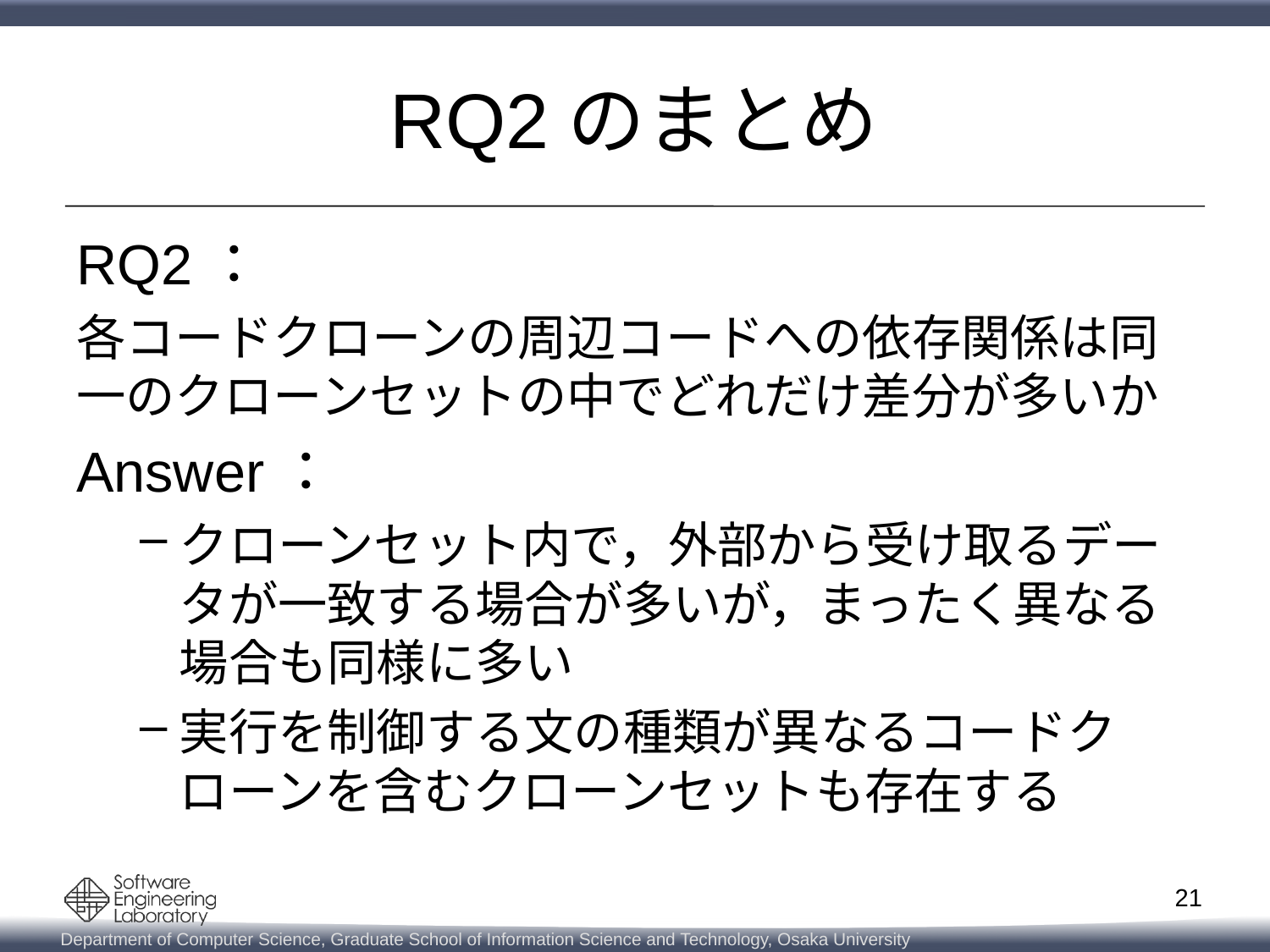

# RQ2のまとめ
RQ2：
各コードクローンの周辺コードへの依存関係は同一のクローンセットの中でどれだけ差分が多いか
Answer：
クローンセット内で，外部から受け取るデータが一致する場合が多いが，まったく異なる場合も同様に多い
実行を制御する文の種類が異なるコードクローンを含むクローンセットも存在する
21